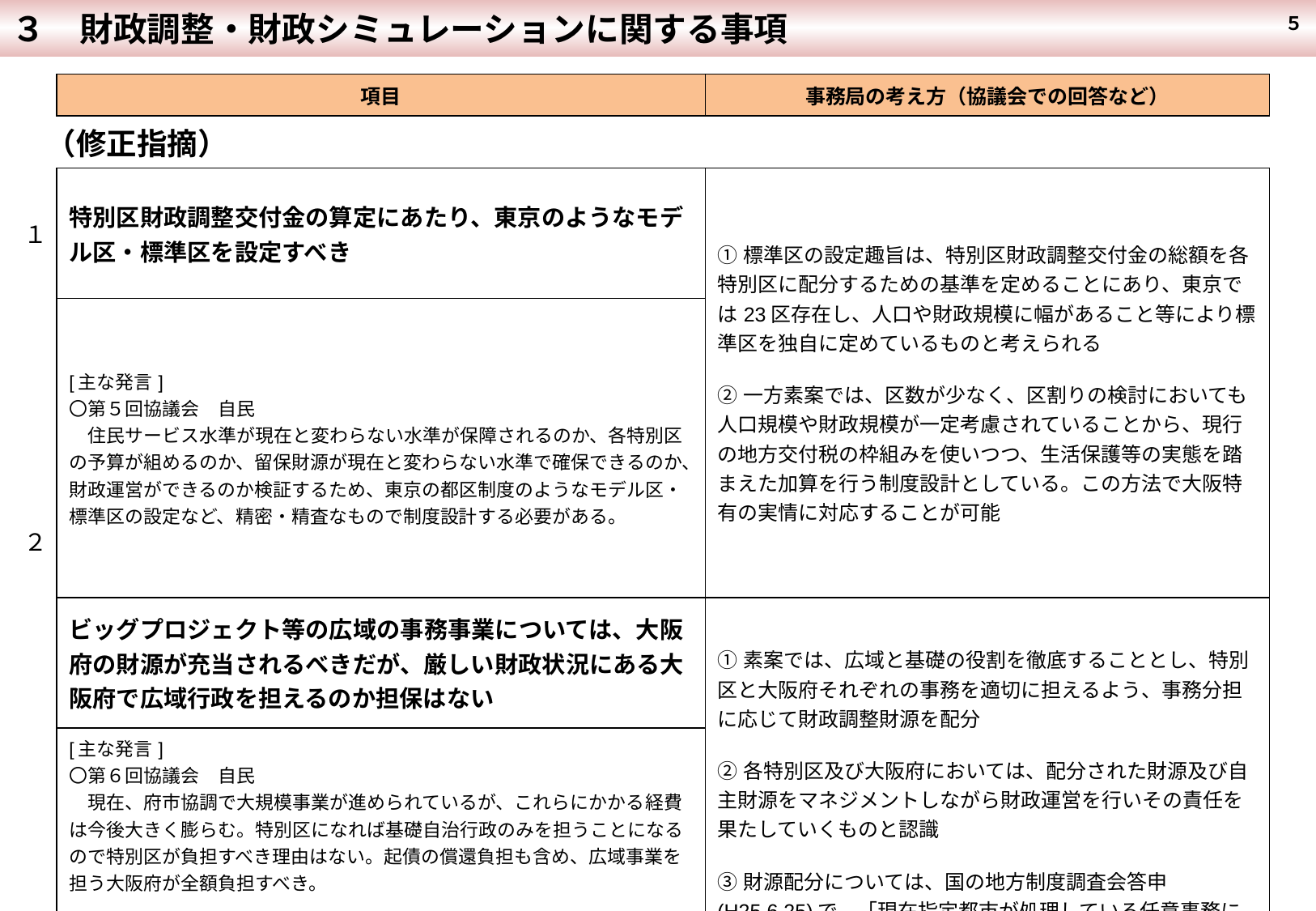

３　財政調整・財政シミュレーションに関する事項
 ５
| 項目 | 事務局の考え方（協議会での回答など） |
| --- | --- |
（修正指摘）
| 特別区財政調整交付金の算定にあたり、東京のようなモデル区・標準区を設定すべき | ①標準区の設定趣旨は、特別区財政調整交付金の総額を各特別区に配分するための基準を定めることにあり、東京では23区存在し、人口や財政規模に幅があること等により標準区を独自に定めているものと考えられる ②一方素案では、区数が少なく、区割りの検討においても人口規模や財政規模が一定考慮されていることから、現行の地方交付税の枠組みを使いつつ、生活保護等の実態を踏まえた加算を行う制度設計としている。この方法で大阪特有の実情に対応することが可能 |
| --- | --- |
| [主な発言] 〇第５回協議会　自民 　住民サービス水準が現在と変わらない水準が保障されるのか、各特別区の予算が組めるのか、留保財源が現在と変わらない水準で確保できるのか、財政運営ができるのか検証するため、東京の都区制度のようなモデル区・標準区の設定など、精密・精査なもので制度設計する必要がある。 |  |
| ビッグプロジェクト等の広域の事務事業については、大阪府の財源が充当されるべきだが、厳しい財政状況にある大阪府で広域行政を担えるのか担保はない | ①素案では、広域と基礎の役割を徹底することとし、特別区と大阪府それぞれの事務を適切に担えるよう、事務分担に応じて財政調整財源を配分 ②各特別区及び大阪府においては、配分された財源及び自主財源をマネジメントしながら財政運営を行いその責任を果たしていくものと認識 ③財源配分については、国の地方制度調査会答申(H25.6.25)で、「現在指定都市が処理している任意事務についても、道府県と特別区との間の事務分担に応じた財源上の配慮が必要」とされているところ |
| [主な発言] 〇第６回協議会　自民 　現在、府市協調で大規模事業が進められているが、これらにかかる経費は今後大きく膨らむ。特別区になれば基礎自治行政のみを担うことになるので特別区が負担すべき理由はない。起債の償還負担も含め、広域事業を担う大阪府が全額負担すべき。 〇第５回協議会　公明 　ビッグプロジェクトについて、大阪市分を各特別区で今後負担するのかは疑問で、当然広域行政で見なければならない。厳しい財政状況にある大阪府で広域行政を担えるのか、担保はない。 |  |
１
２